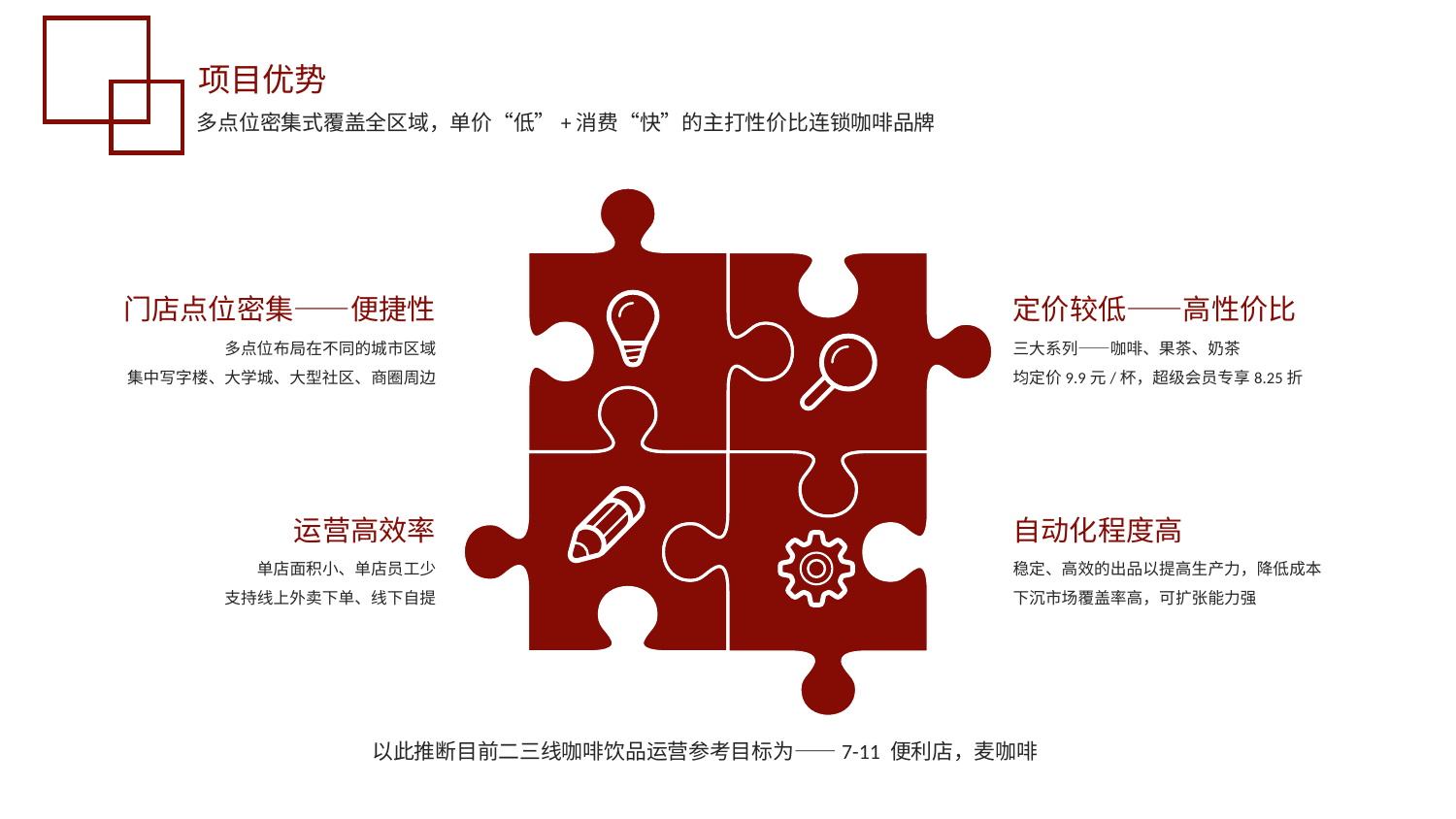

项目优势
多点位密集式覆盖全区域，单价“低”+消费“快”的主打性价比连锁咖啡品牌

门店点位密集——便捷性
定价较低——高性价比

多点位布局在不同的城市区域
集中写字楼、大学城、大型社区、商圈周边
三大系列——咖啡、果茶、奶茶
均定价9.9元/杯，超级会员专享8.25折

运营高效率
自动化程度高

单店面积小、单店员工少
支持线上外卖下单、线下自提
稳定、高效的出品以提高生产力，降低成本
下沉市场覆盖率高，可扩张能力强
以此推断目前二三线咖啡饮品运营参考目标为——7-11 便利店，麦咖啡